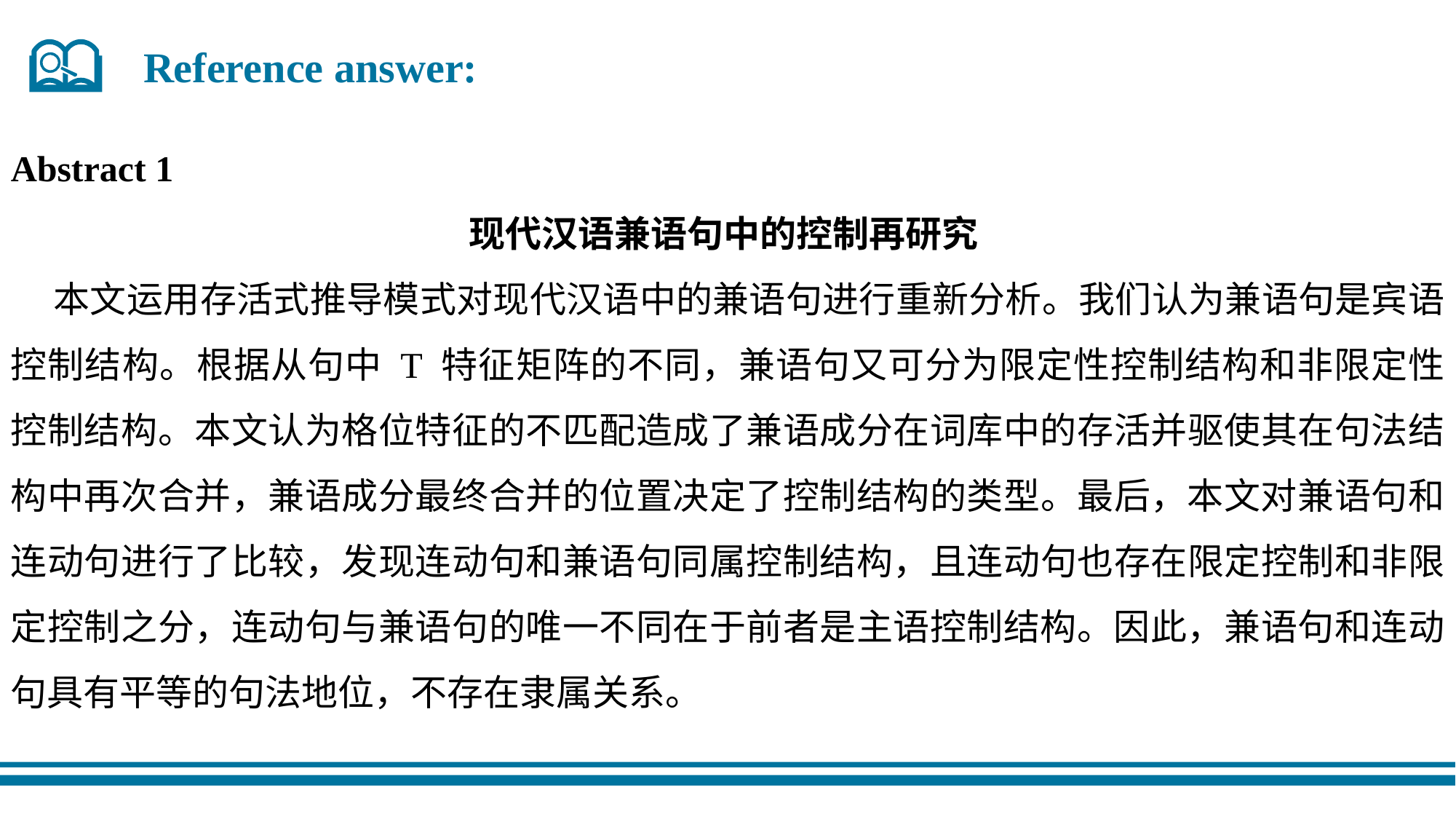

Reference answer:
Abstract 1
现代汉语兼语句中的控制再研究
    本文运用存活式推导模式对现代汉语中的兼语句进行重新分析。我们认为兼语句是宾语控制结构。根据从句中 T 特征矩阵的不同，兼语句又可分为限定性控制结构和非限定性控制结构。本文认为格位特征的不匹配造成了兼语成分在词库中的存活并驱使其在句法结构中再次合并，兼语成分最终合并的位置决定了控制结构的类型。最后，本文对兼语句和连动句进行了比较，发现连动句和兼语句同属控制结构，且连动句也存在限定控制和非限定控制之分，连动句与兼语句的唯一不同在于前者是主语控制结构。因此，兼语句和连动句具有平等的句法地位，不存在隶属关系。